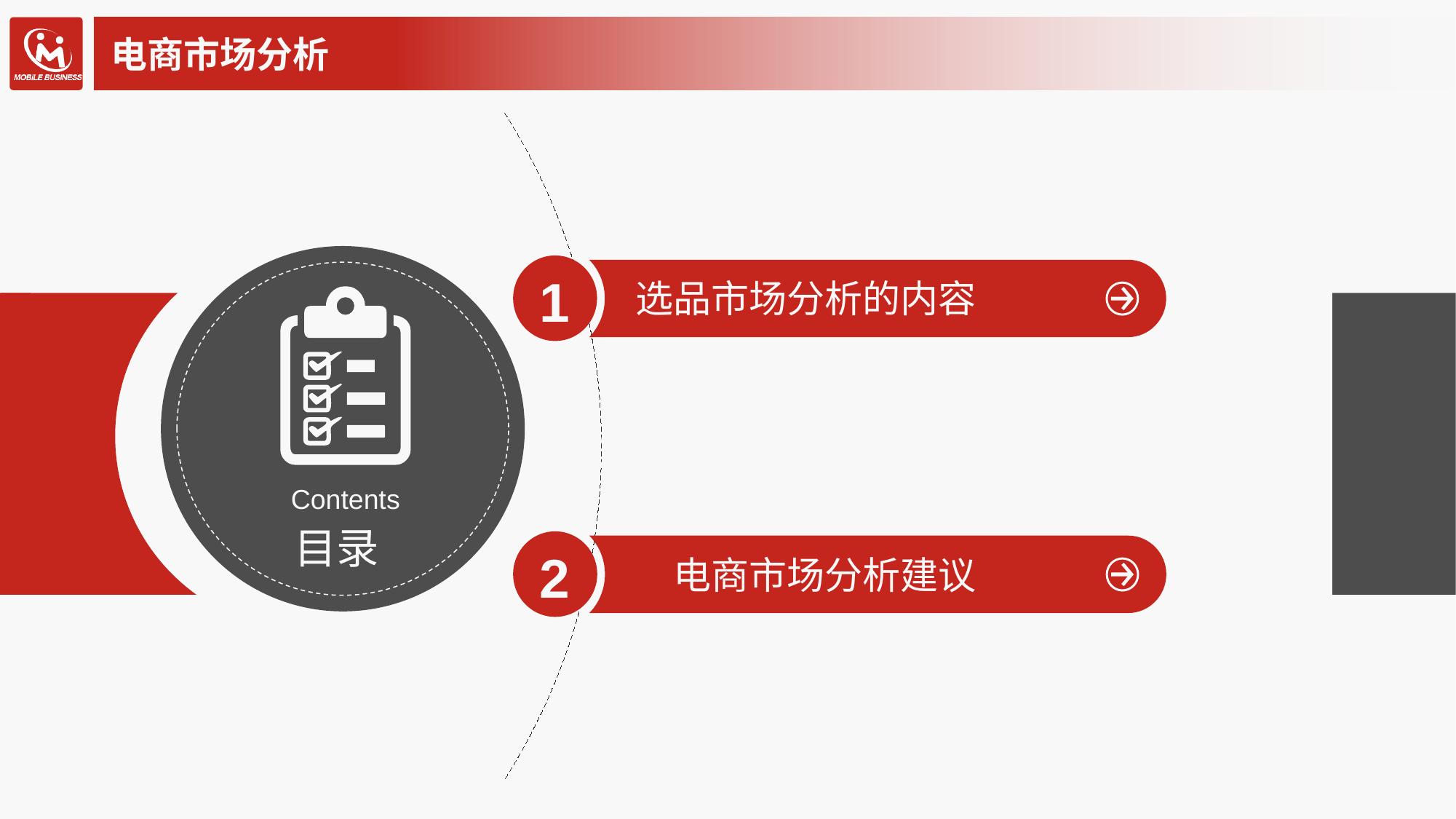

# 电商市场分析

1
选品市场分析的内容

2

Contents
目录

2
电商市场分析建议